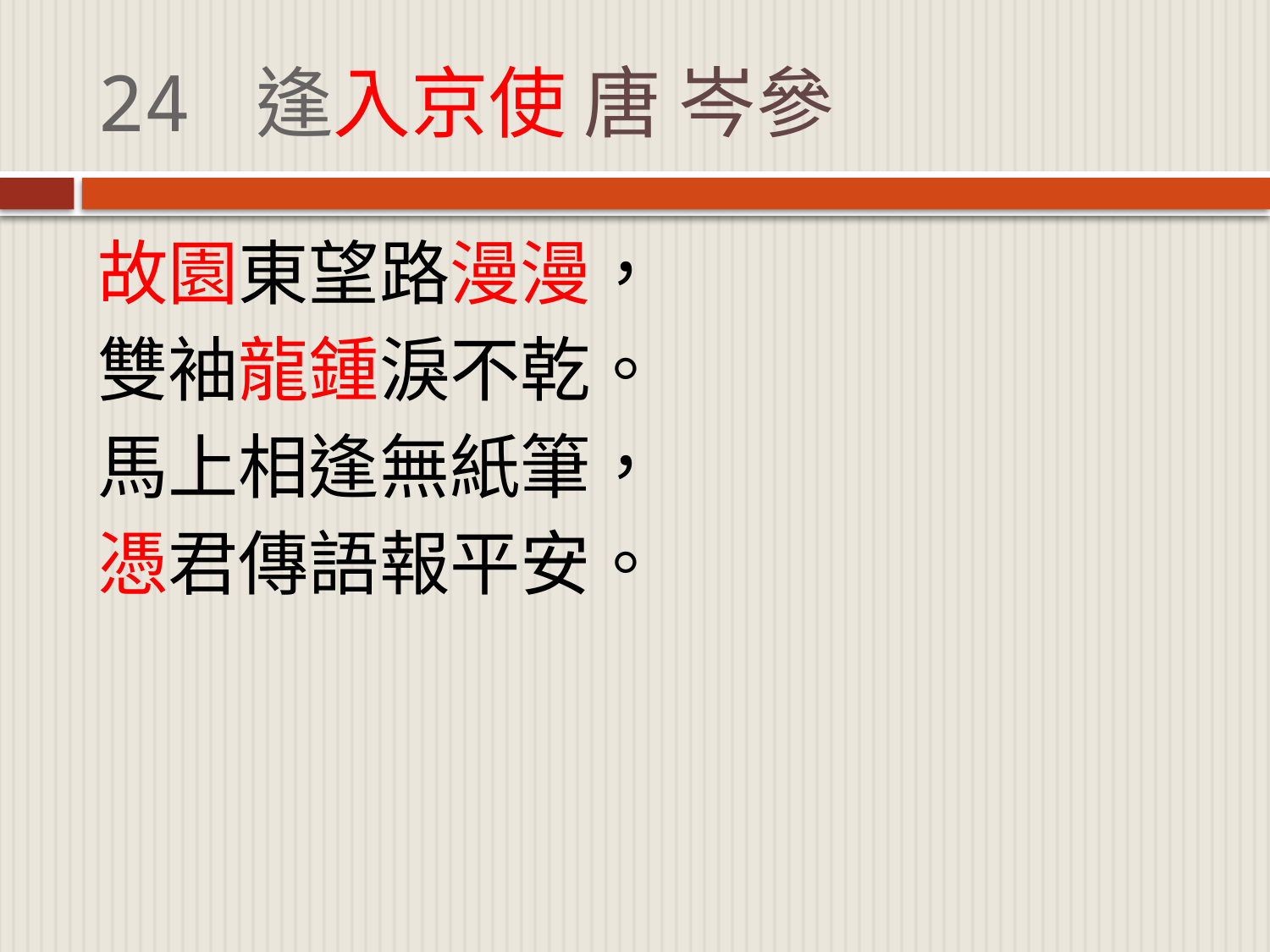

# 24 逢入京使 唐 岑參
故園東望路漫漫，
雙袖龍鍾淚不乾。
馬上相逢無紙筆，
憑君傳語報平安。